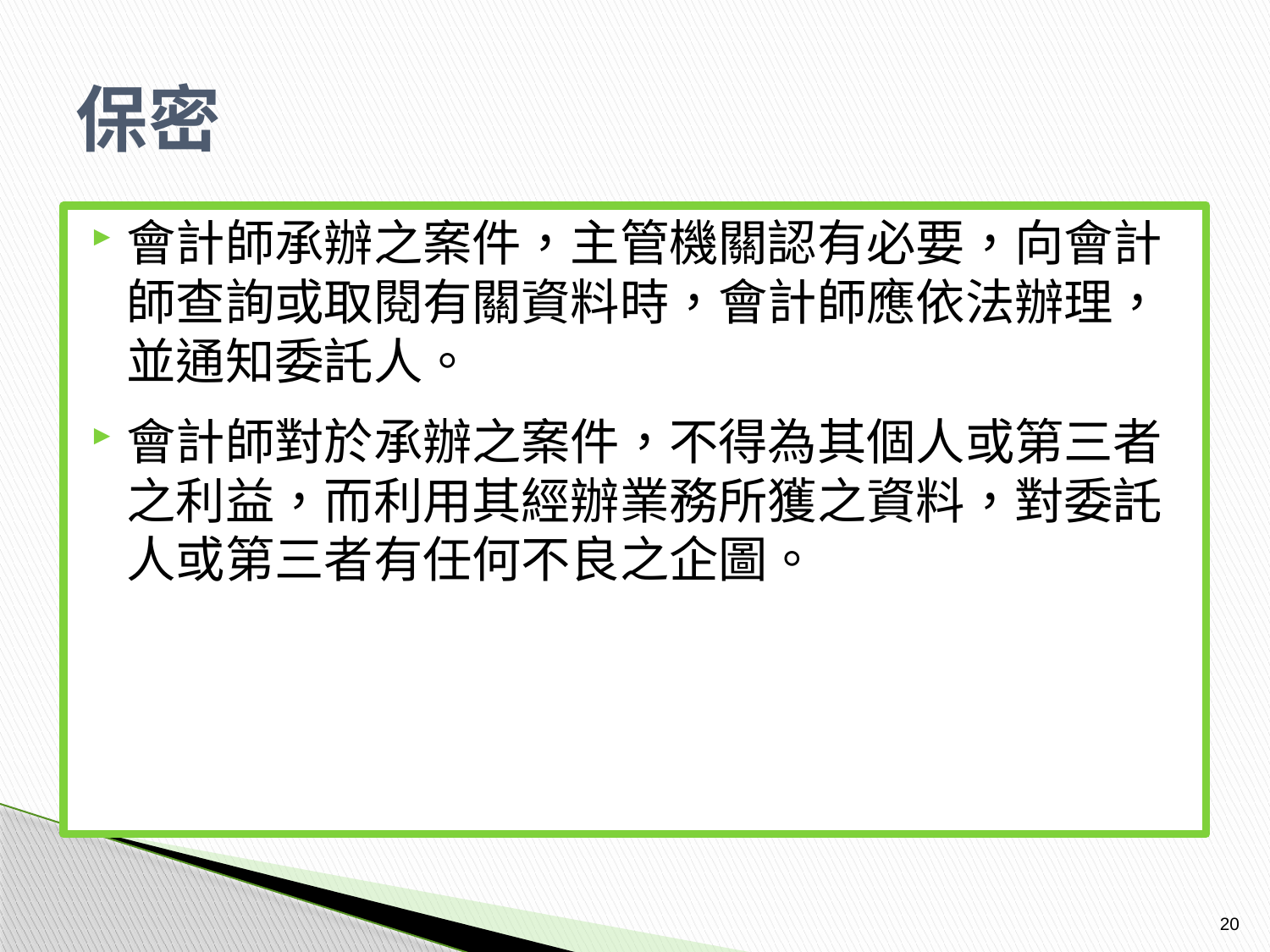

# 保密
會計師承辦之案件，主管機關認有必要，向會計師查詢或取閱有關資料時，會計師應依法辦理，並通知委託人。
會計師對於承辦之案件，不得為其個人或第三者之利益，而利用其經辦業務所獲之資料，對委託人或第三者有任何不良之企圖。
20